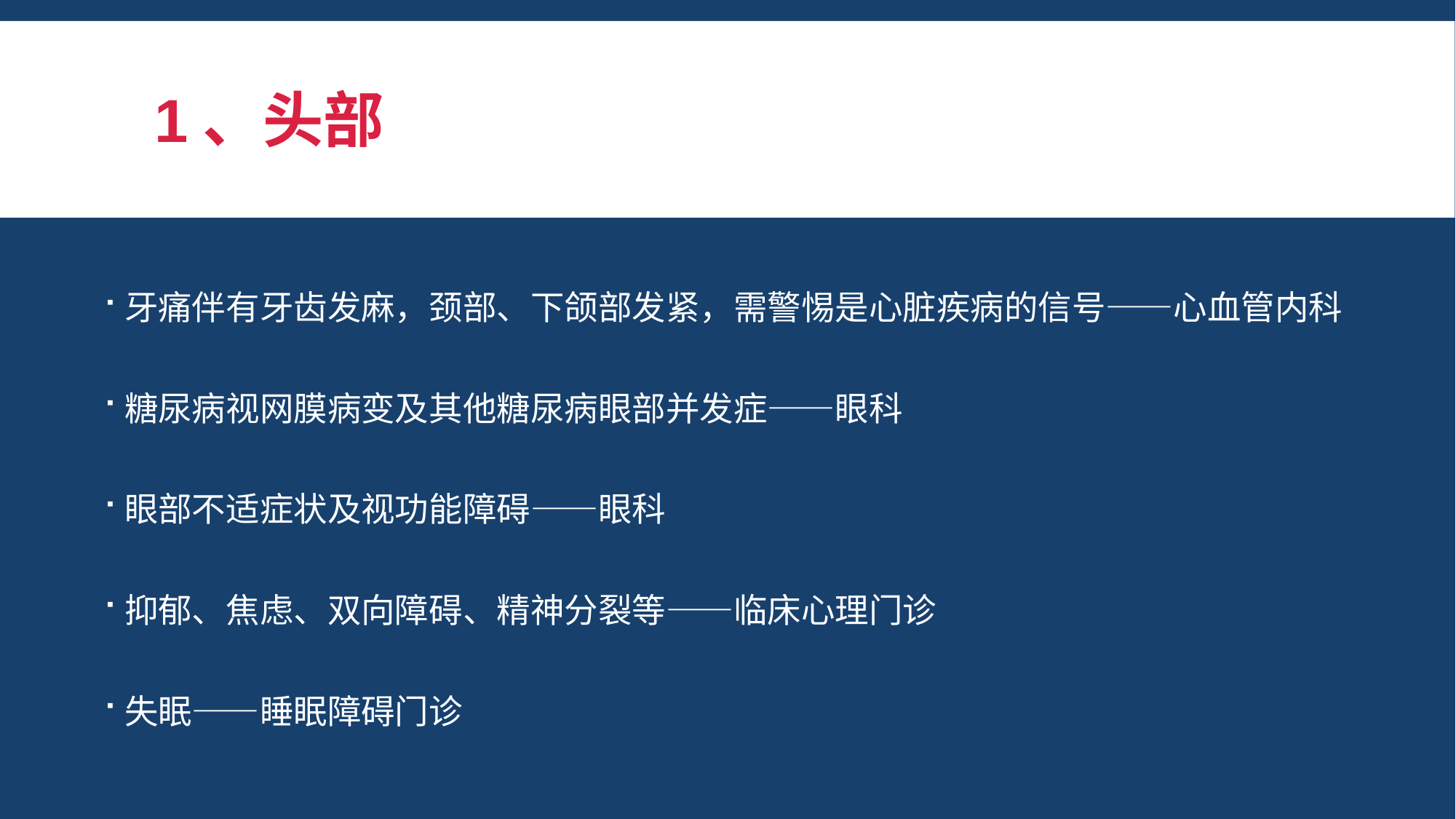

# 1、头部
牙痛伴有牙齿发麻，颈部、下颌部发紧，需警惕是心脏疾病的信号——心血管内科
糖尿病视网膜病变及其他糖尿病眼部并发症——眼科
眼部不适症状及视功能障碍——眼科
抑郁、焦虑、双向障碍、精神分裂等——临床心理门诊
失眠——睡眠障碍门诊